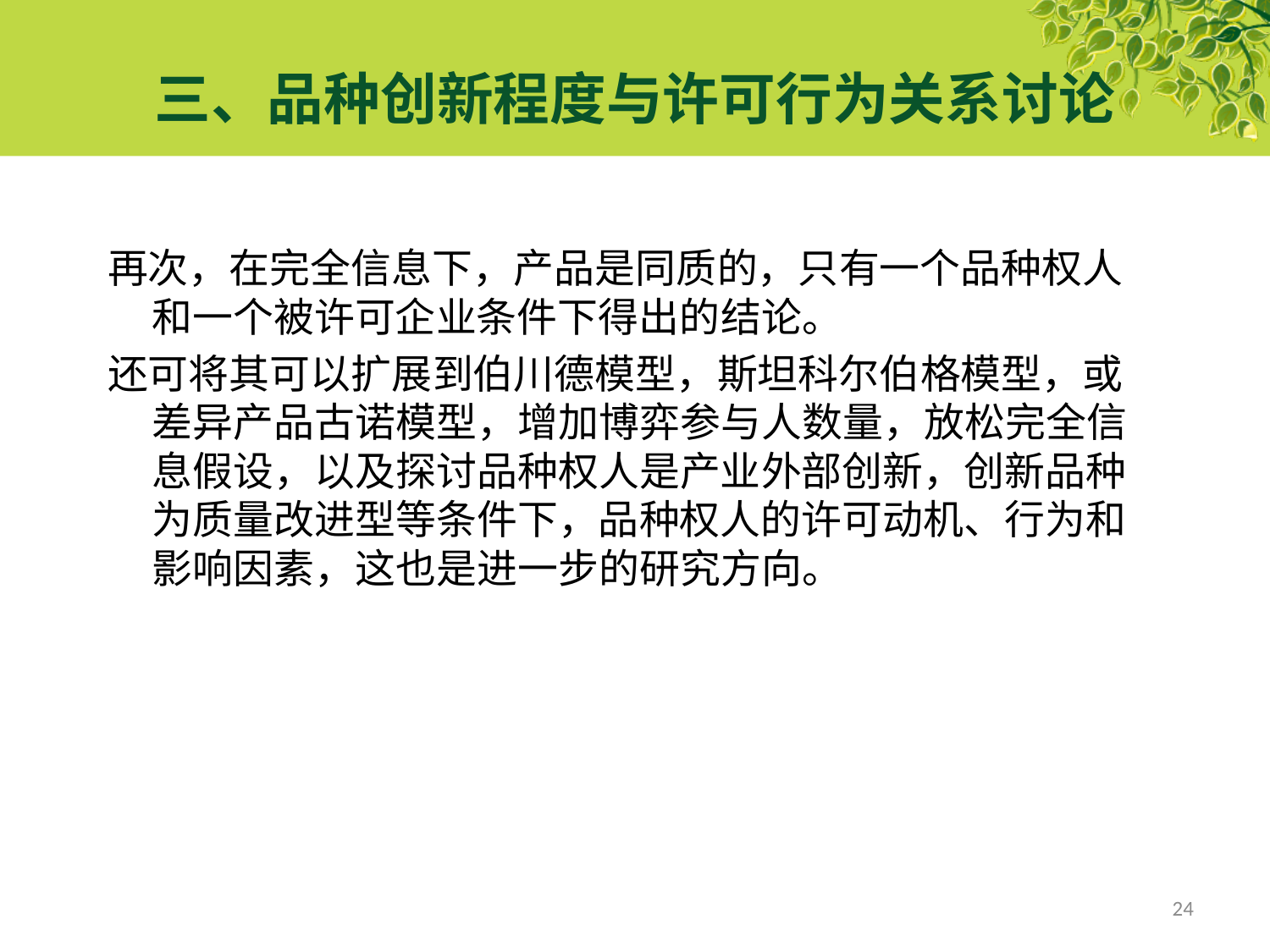

# 三、品种创新程度与许可行为关系讨论
再次，在完全信息下，产品是同质的，只有一个品种权人和一个被许可企业条件下得出的结论。
还可将其可以扩展到伯川德模型，斯坦科尔伯格模型，或差异产品古诺模型，增加博弈参与人数量，放松完全信息假设，以及探讨品种权人是产业外部创新，创新品种为质量改进型等条件下，品种权人的许可动机、行为和影响因素，这也是进一步的研究方向。
24